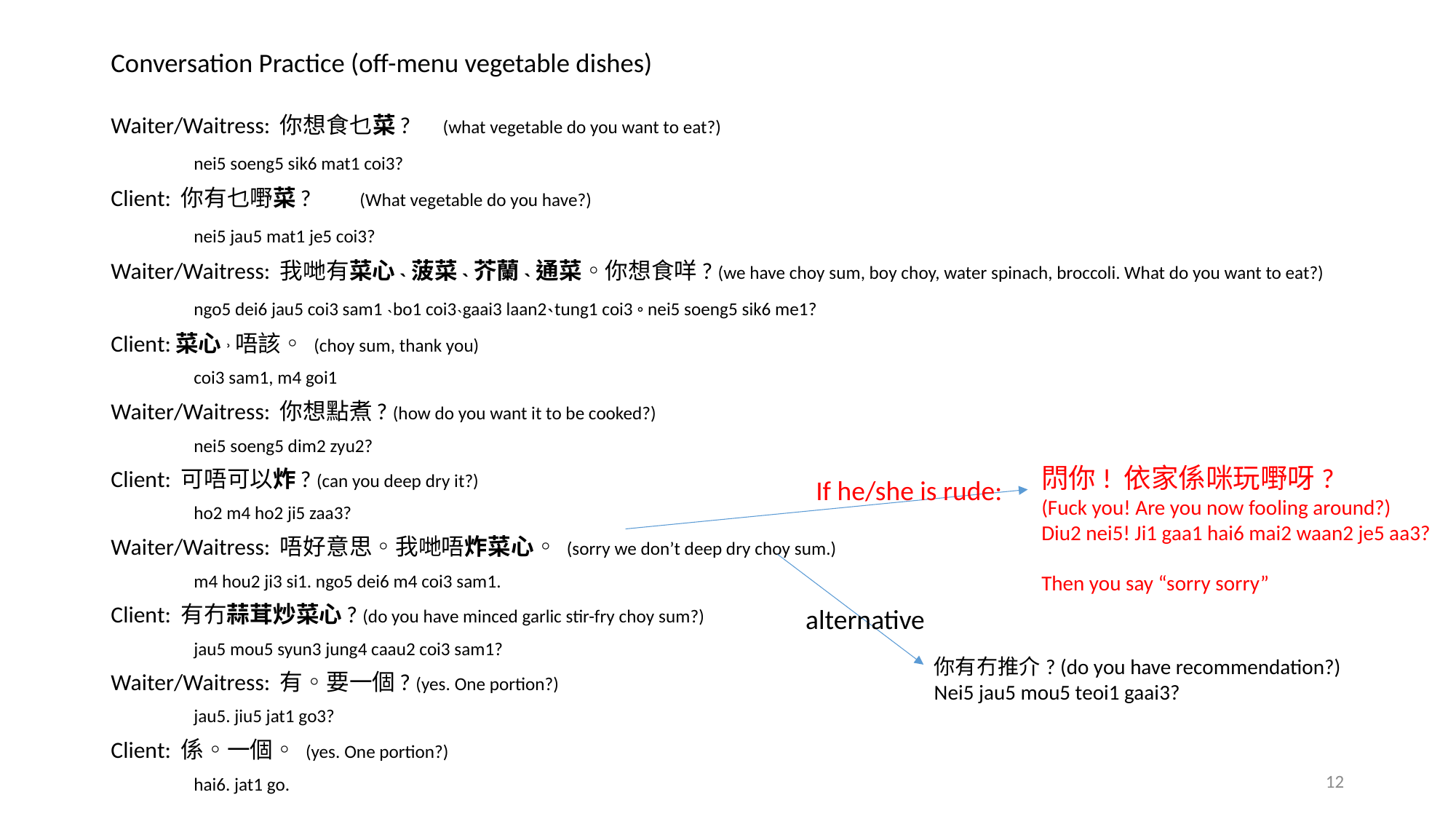

# Conversation Practice (off-menu vegetable dishes)
Waiter/Waitress: 你想食乜菜?  		(what vegetable do you want to eat?)
		nei5 soeng5 sik6 mat1 coi3?
Client: 你有乜嘢菜?				(What vegetable do you have?)
	nei5 jau5 mat1 je5 coi3?
Waiter/Waitress: 我哋有菜心˴菠菜˴芥蘭˴通菜◦你想食咩? (we have choy sum, boy choy, water spinach, broccoli. What do you want to eat?)
		ngo5 dei6 jau5 coi3 sam1 ˴bo1 coi3˴gaai3 laan2˴tung1 coi3 ◦ nei5 soeng5 sik6 me1?
Client:菜心˒唔該◦ (choy sum, thank you)
	coi3 sam1, m4 goi1
Waiter/Waitress: 你想點煮? (how do you want it to be cooked?)
		nei5 soeng5 dim2 zyu2?
Client: 可唔可以炸? (can you deep dry it?)
	ho2 m4 ho2 ji5 zaa3?
Waiter/Waitress: 唔好意思◦我哋唔炸菜心◦ (sorry we don’t deep dry choy sum.)
	m4 hou2 ji3 si1. ngo5 dei6 m4 coi3 sam1.
Client: 有冇蒜茸炒菜心? (do you have minced garlic stir-fry choy sum?)
	jau5 mou5 syun3 jung4 caau2 coi3 sam1?
Waiter/Waitress: 有◦要一個? (yes. One portion?)
		jau5. jiu5 jat1 go3?
Client: 係◦一個◦ (yes. One portion?)
	hai6. jat1 go.

𨳒你! 依家係咪玩嘢呀?
(Fuck you! Are you now fooling around?)
Diu2 nei5! Ji1 gaa1 hai6 mai2 waan2 je5 aa3?

Then you say “sorry sorry”
If he/she is rude:
alternative
你有冇推介? (do you have recommendation?)
Nei5 jau5 mou5 teoi1 gaai3?
12